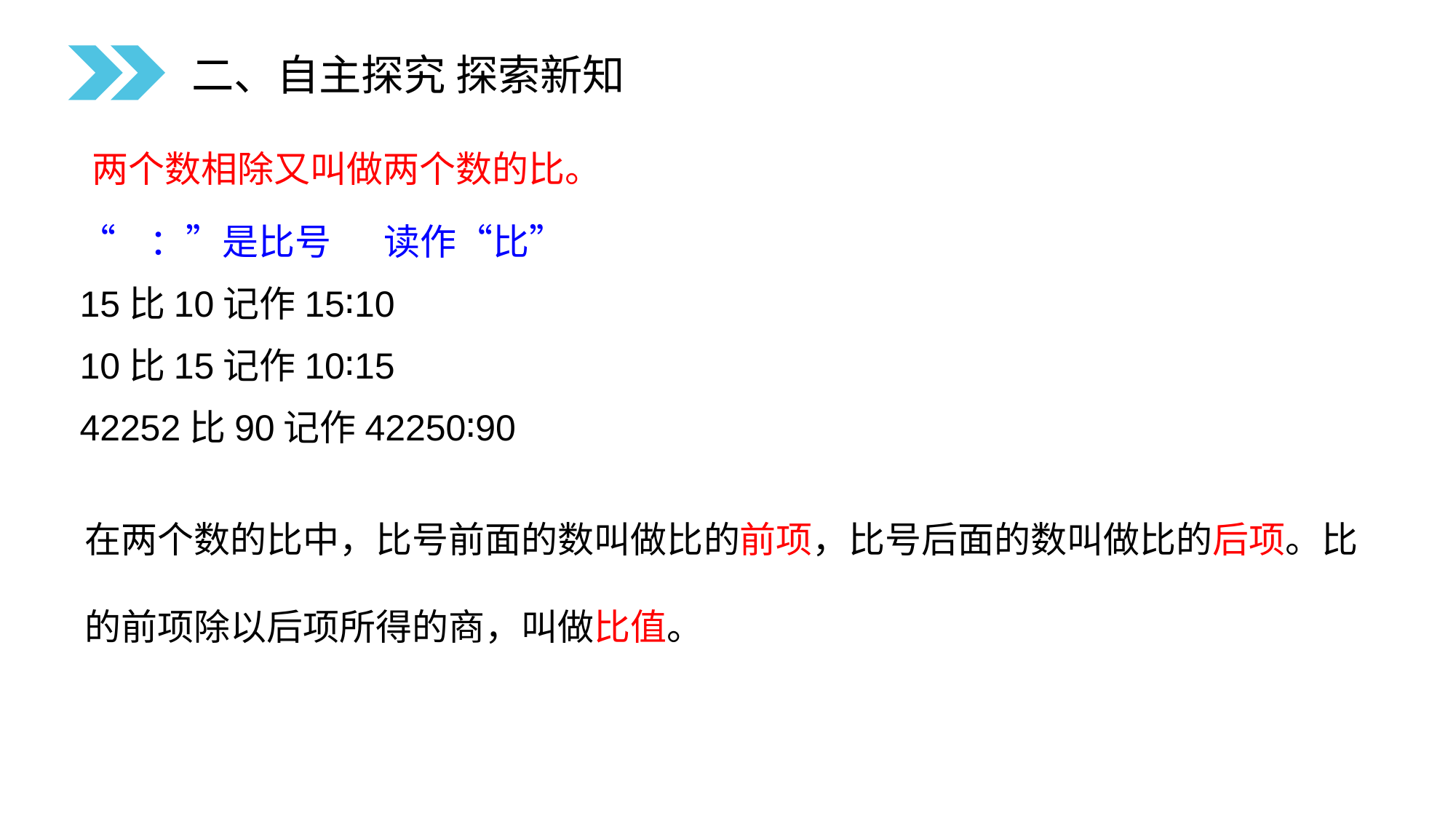

二、自主探究 探索新知
两个数相除又叫做两个数的比。
“   ：”是比号　  读作“比”
15比10记作15∶10
10比15记作10∶15
42252比90记作42250∶90
在两个数的比中，比号前面的数叫做比的前项，比号后面的数叫做比的后项。比的前项除以后项所得的商，叫做比值。